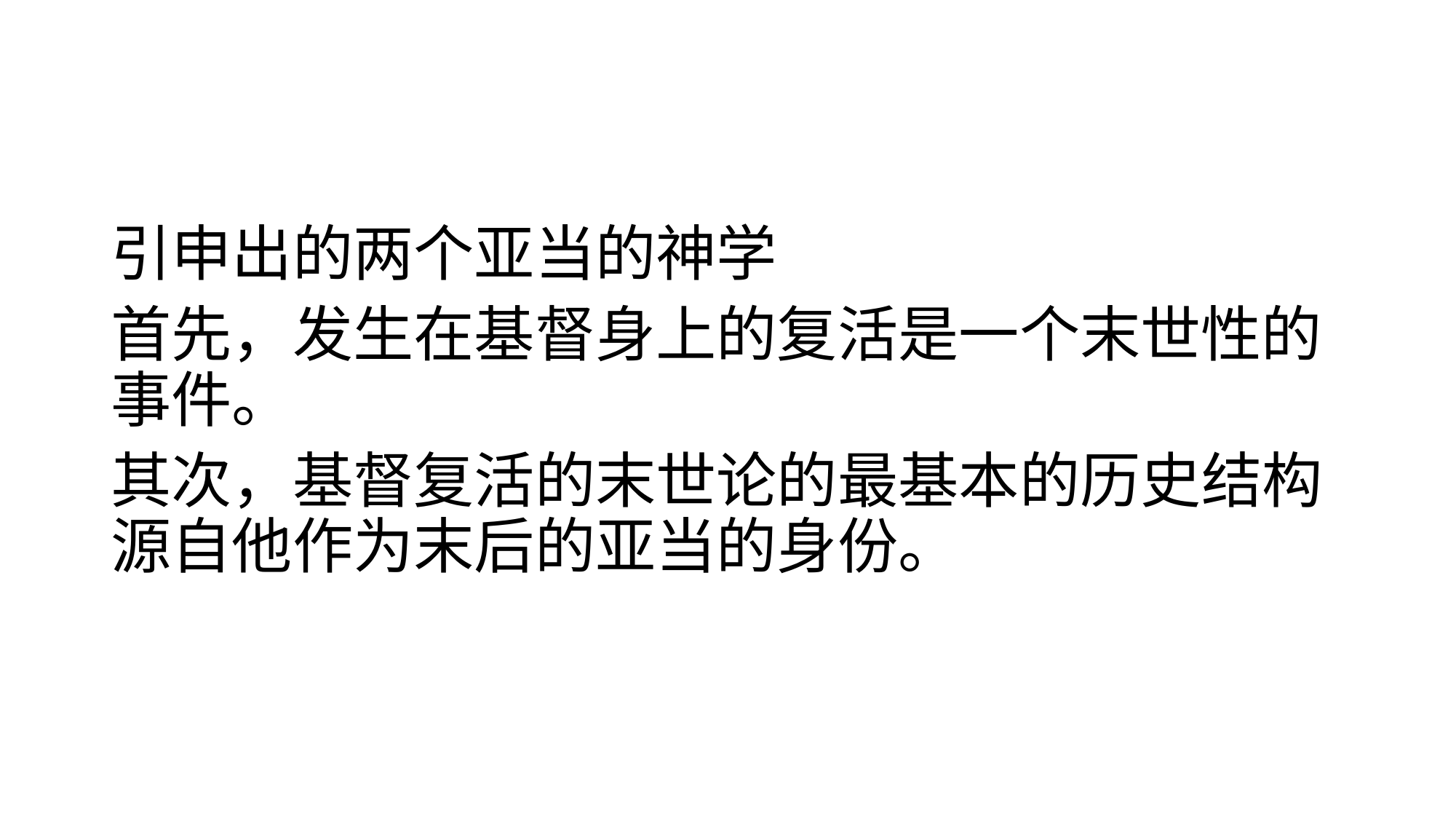

#
引申出的两个亚当的神学
首先，发生在基督身上的复活是一个末世性的事件。
其次，基督复活的末世论的最基本的历史结构源自他作为末后的亚当的身份。